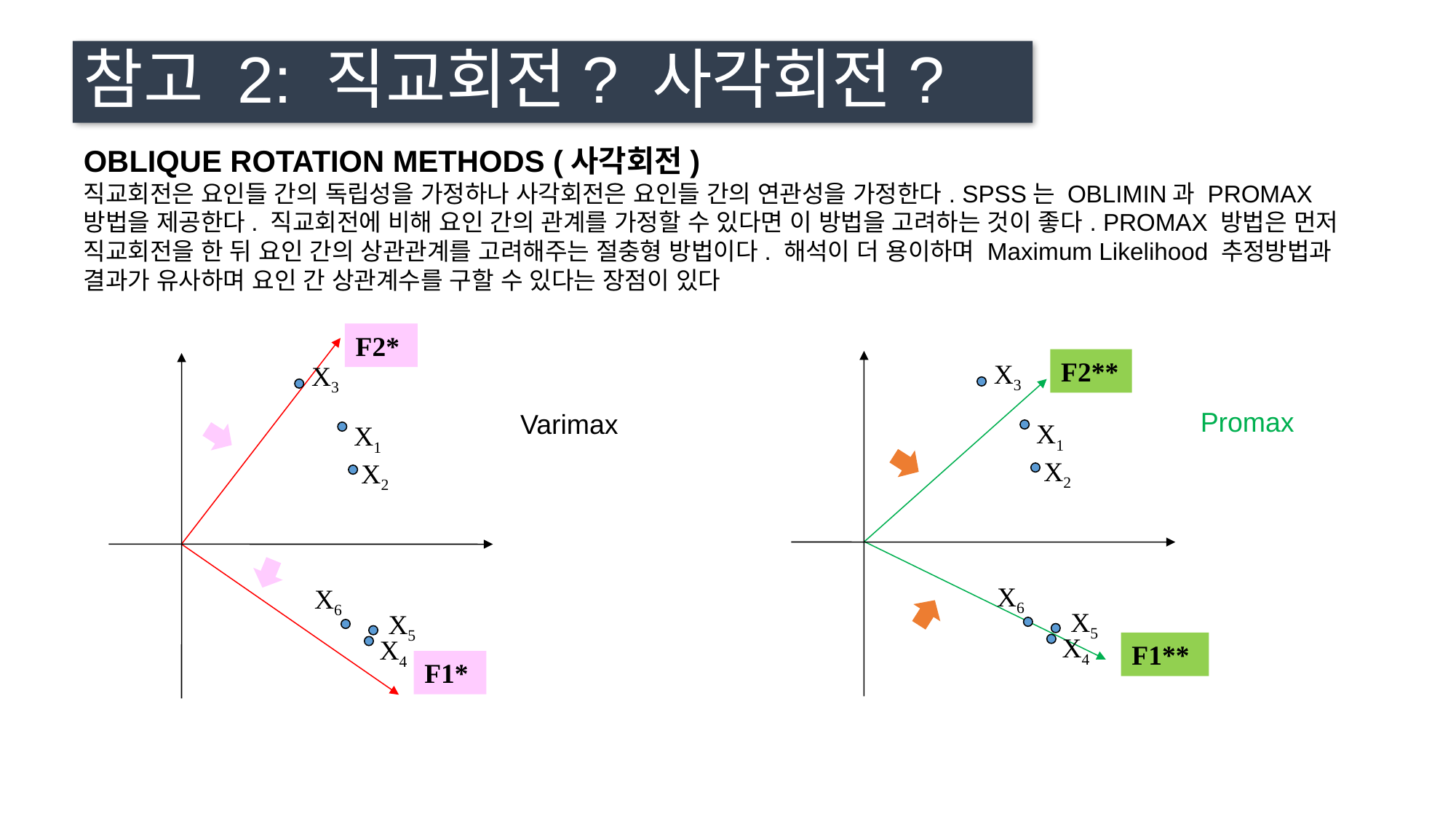

# 참고 2: 직교회전? 사각회전?
OBLIQUE ROTATION METHODS (사각회전)
직교회전은 요인들 간의 독립성을 가정하나 사각회전은 요인들 간의 연관성을 가정한다. SPSS는 OBLIMIN과 PROMAX방법을 제공한다. 직교회전에 비해 요인 간의 관계를 가정할 수 있다면 이 방법을 고려하는 것이 좋다. PROMAX 방법은 먼저 직교회전을 한 뒤 요인 간의 상관관계를 고려해주는 절충형 방법이다. 해석이 더 용이하며 Maximum Likelihood 추정방법과 결과가 유사하며 요인 간 상관계수를 구할 수 있다는 장점이 있다
F2*

X3

X1

X2

X6
X5

X4

F1*

Varimax

F2**

X3

X1

X2

X6
X5

X4
F1**

Promax